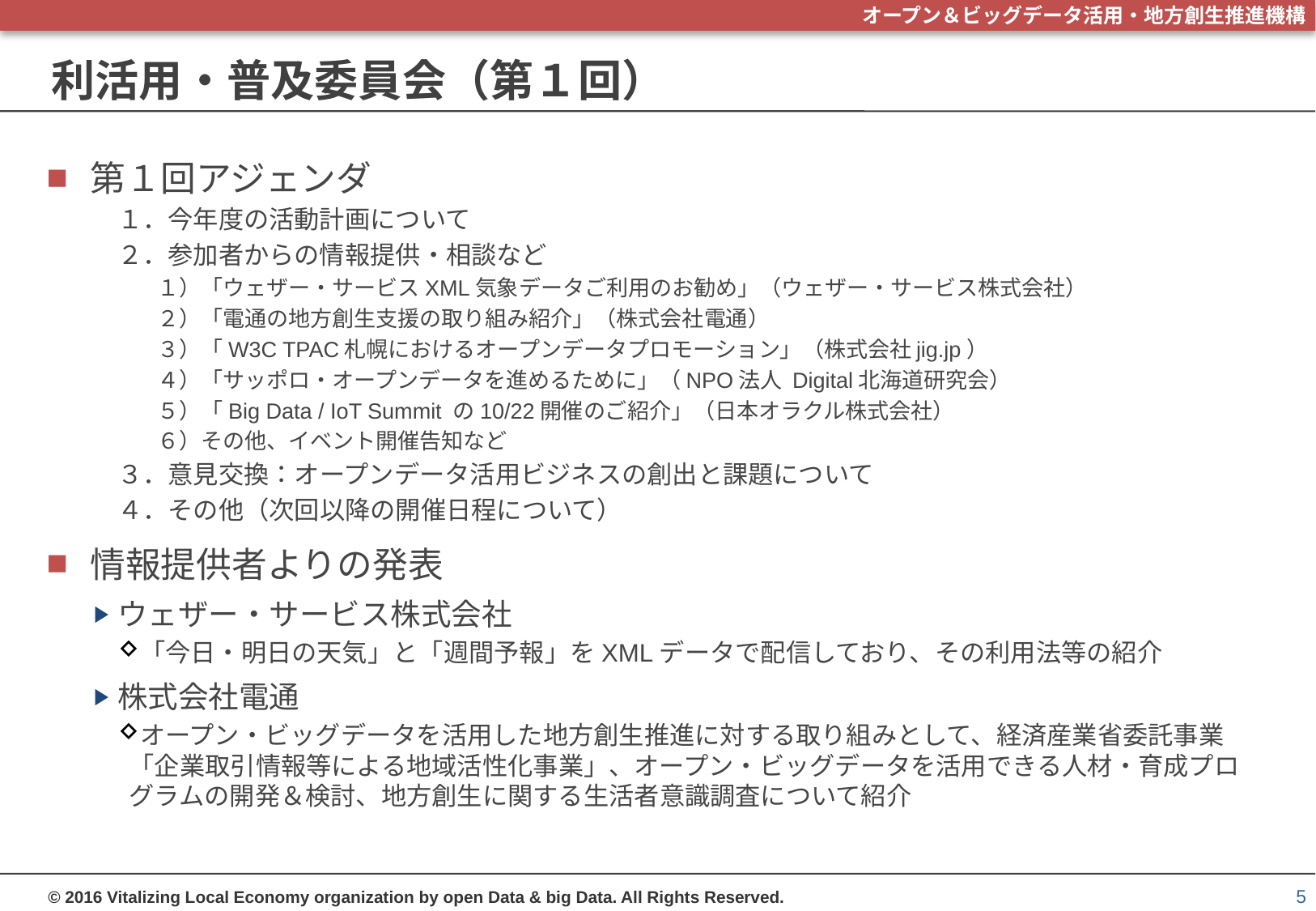

# 利活用・普及委員会（第１回）
第１回アジェンダ
１．今年度の活動計画について
２．参加者からの情報提供・相談など
１）「ウェザー・サービスXML気象データご利用のお勧め」（ウェザー・サービス株式会社）
２）「電通の地方創生支援の取り組み紹介」（株式会社電通）
３）「W3C TPAC札幌におけるオープンデータプロモーション」（株式会社jig.jp）
４）「サッポロ・オープンデータを進めるために」（NPO法人 Digital北海道研究会）
５）「Big Data / IoT Summit の10/22開催のご紹介」（日本オラクル株式会社）
６）その他、イベント開催告知など
３．意見交換：オープンデータ活用ビジネスの創出と課題について
４．その他（次回以降の開催日程について）
情報提供者よりの発表
ウェザー・サービス株式会社
「今日・明日の天気」と「週間予報」をXMLデータで配信しており、その利用法等の紹介
株式会社電通
オープン・ビッグデータを活用した地方創生推進に対する取り組みとして、経済産業省委託事業「企業取引情報等による地域活性化事業」、オープン・ビッグデータを活用できる人材・育成プログラムの開発＆検討、地方創生に関する生活者意識調査について紹介
5